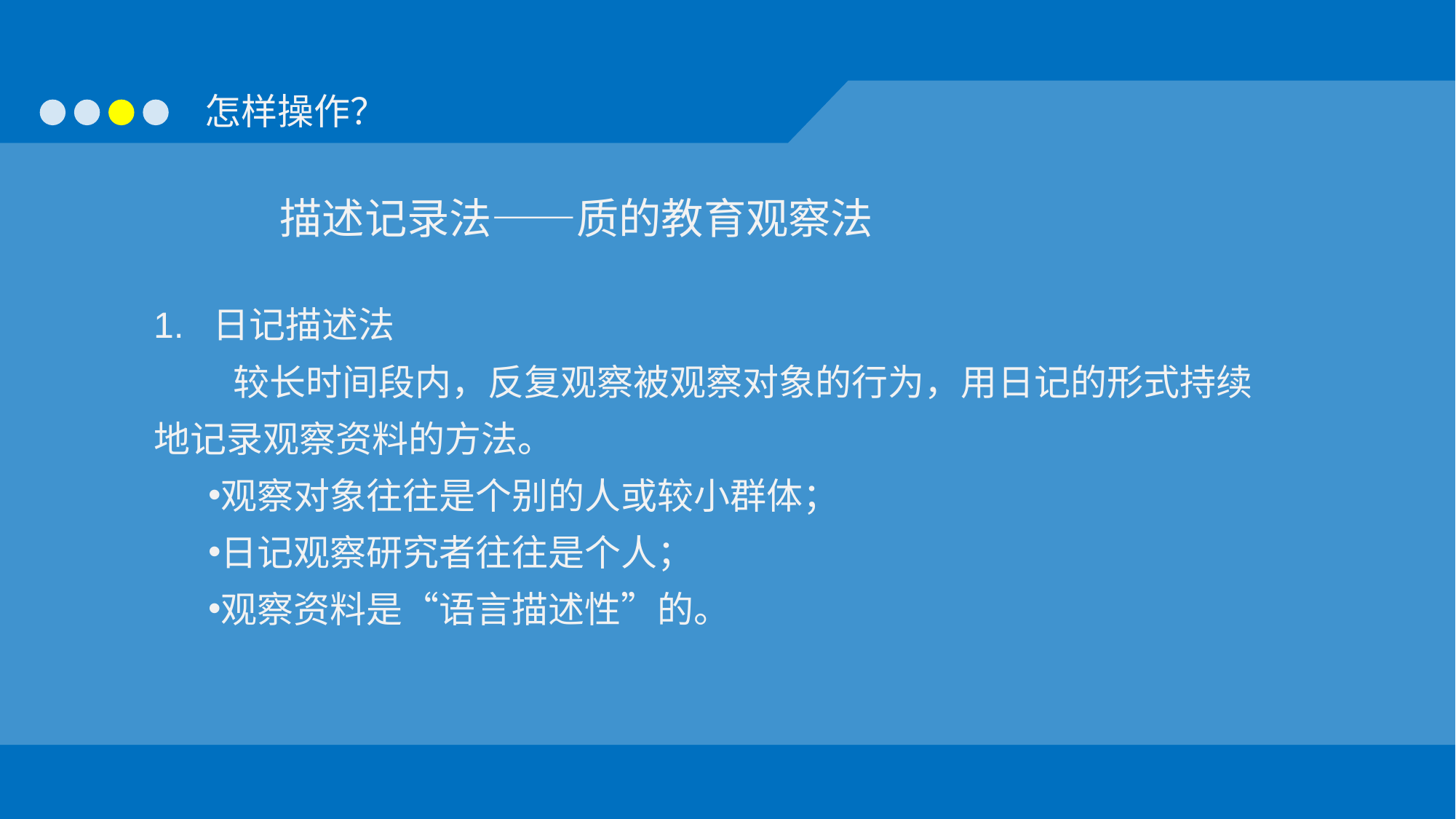

描述记录法——质的教育观察法
1.  日记描述法
  较长时间段内，反复观察被观察对象的行为，用日记的形式持续地记录观察资料的方法。
观察对象往往是个别的人或较小群体；
日记观察研究者往往是个人；
观察资料是“语言描述性”的。